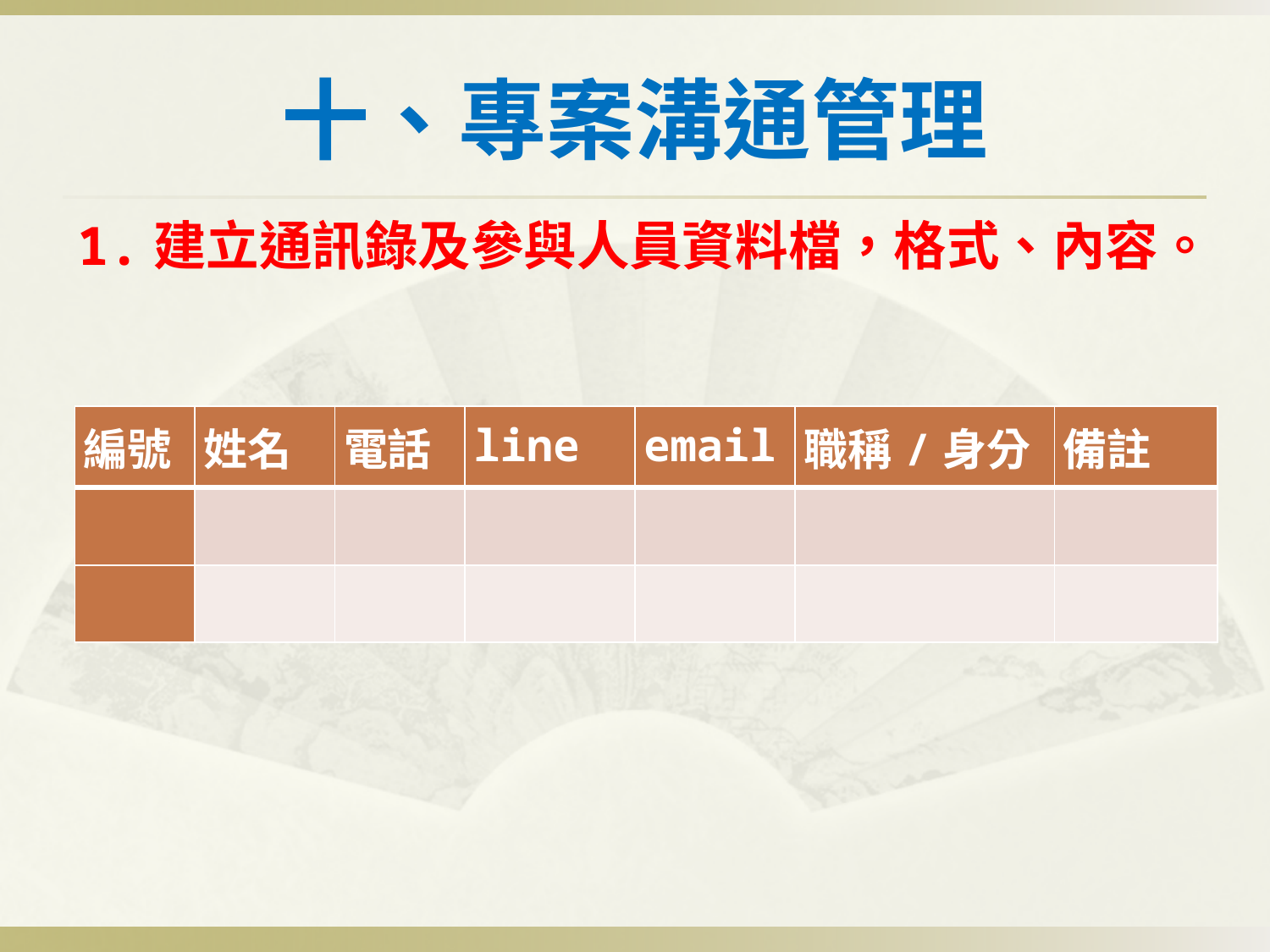

# 十、專案溝通管理
1.建立通訊錄及參與人員資料檔，格式、內容。

| 編號 | 姓名 | 電話 | line | email | 職稱/身分 | 備註 |
| --- | --- | --- | --- | --- | --- | --- |
|  |  |  |  |  |  |  |
|  |  |  |  |  |  |  |